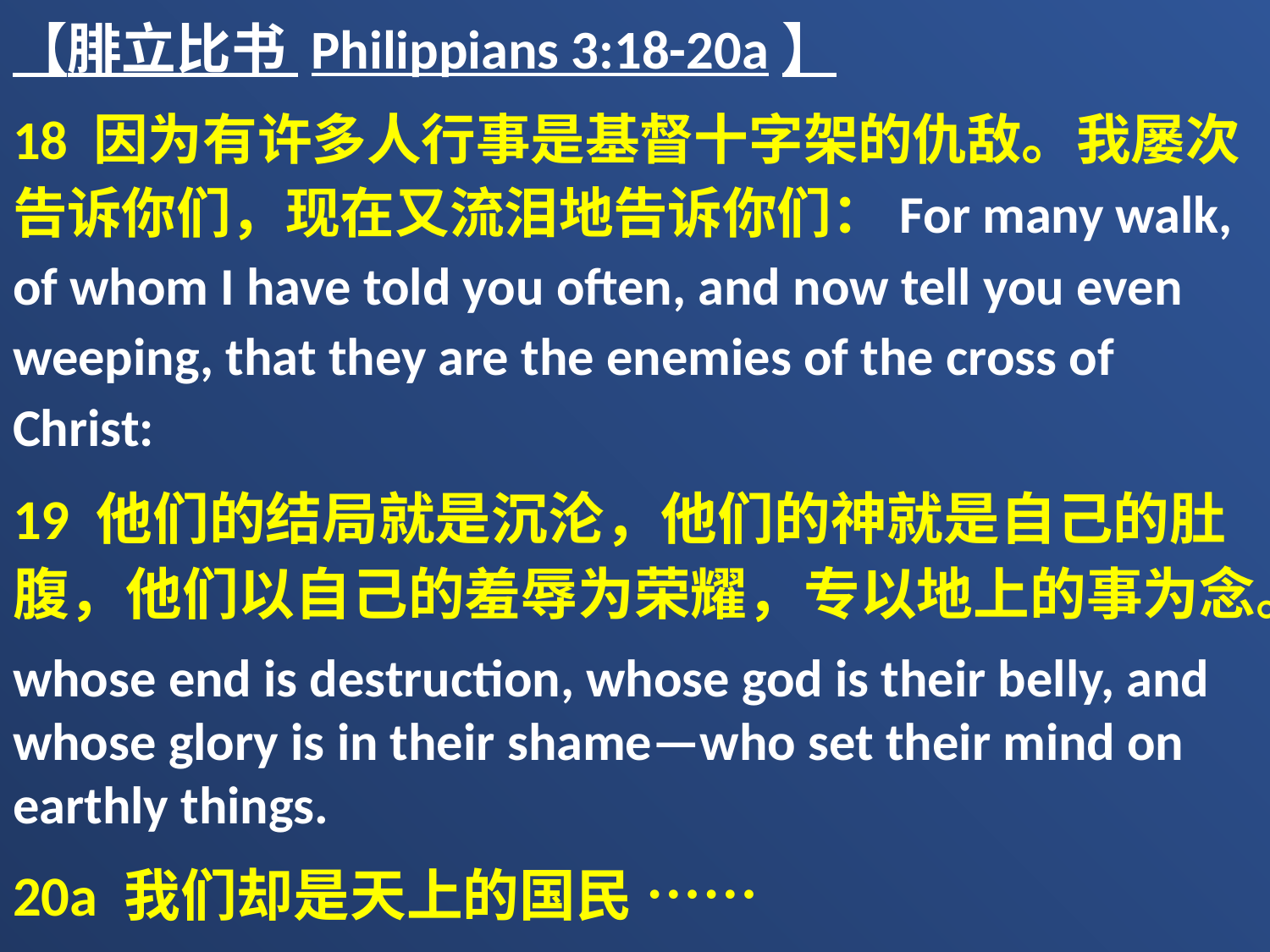

【腓立比书 Philippians 3:18-20a】
18 因为有许多人行事是基督十字架的仇敌。我屡次告诉你们，现在又流泪地告诉你们：For many walk, of whom I have told you often, and now tell you even weeping, that they are the enemies of the cross of Christ:
19 他们的结局就是沉沦，他们的神就是自己的肚腹，他们以自己的羞辱为荣耀，专以地上的事为念。
whose end is destruction, whose god is their belly, and whose glory is in their shame—who set their mind on earthly things.
20a 我们却是天上的国民 ……
For our citizenship is in heaven….